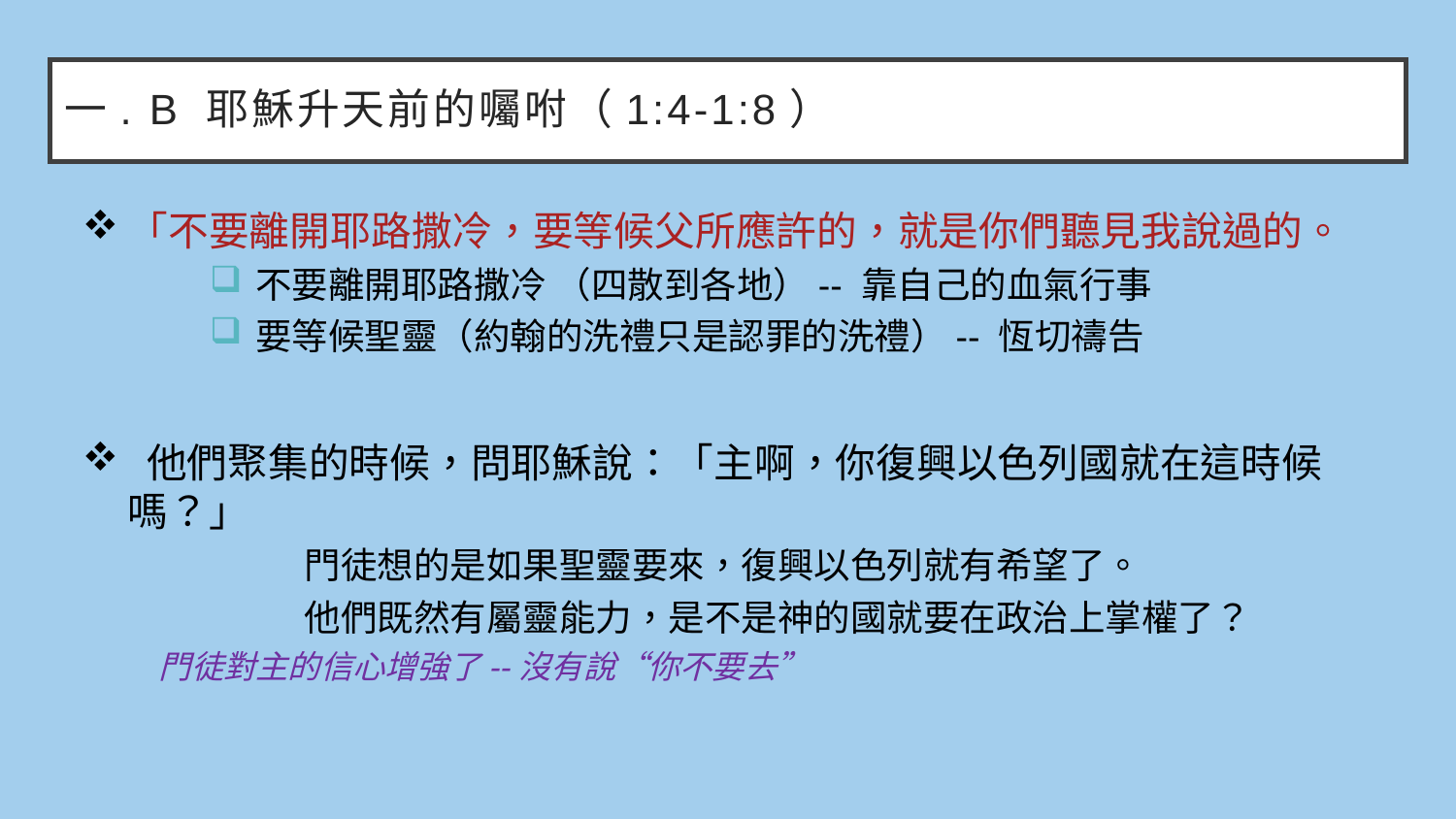

# 一. B 耶穌升天前的囑咐（1:4-1:8）
「不要離開耶路撒冷，要等候父所應許的，就是你們聽見我說過的。
不要離開耶路撒冷 （四散到各地）-- 靠自己的血氣行事
要等候聖靈（約翰的洗禮只是認罪的洗禮）-- 恆切禱告

 他們聚集的時候，問耶穌說：「主啊，你復興以色列國就在這時候嗎？」
	門徒想的是如果聖靈要來，復興以色列就有希望了。
	他們既然有屬靈能力，是不是神的國就要在政治上掌權了？
門徒對主的信心增強了--沒有說“你不要去”